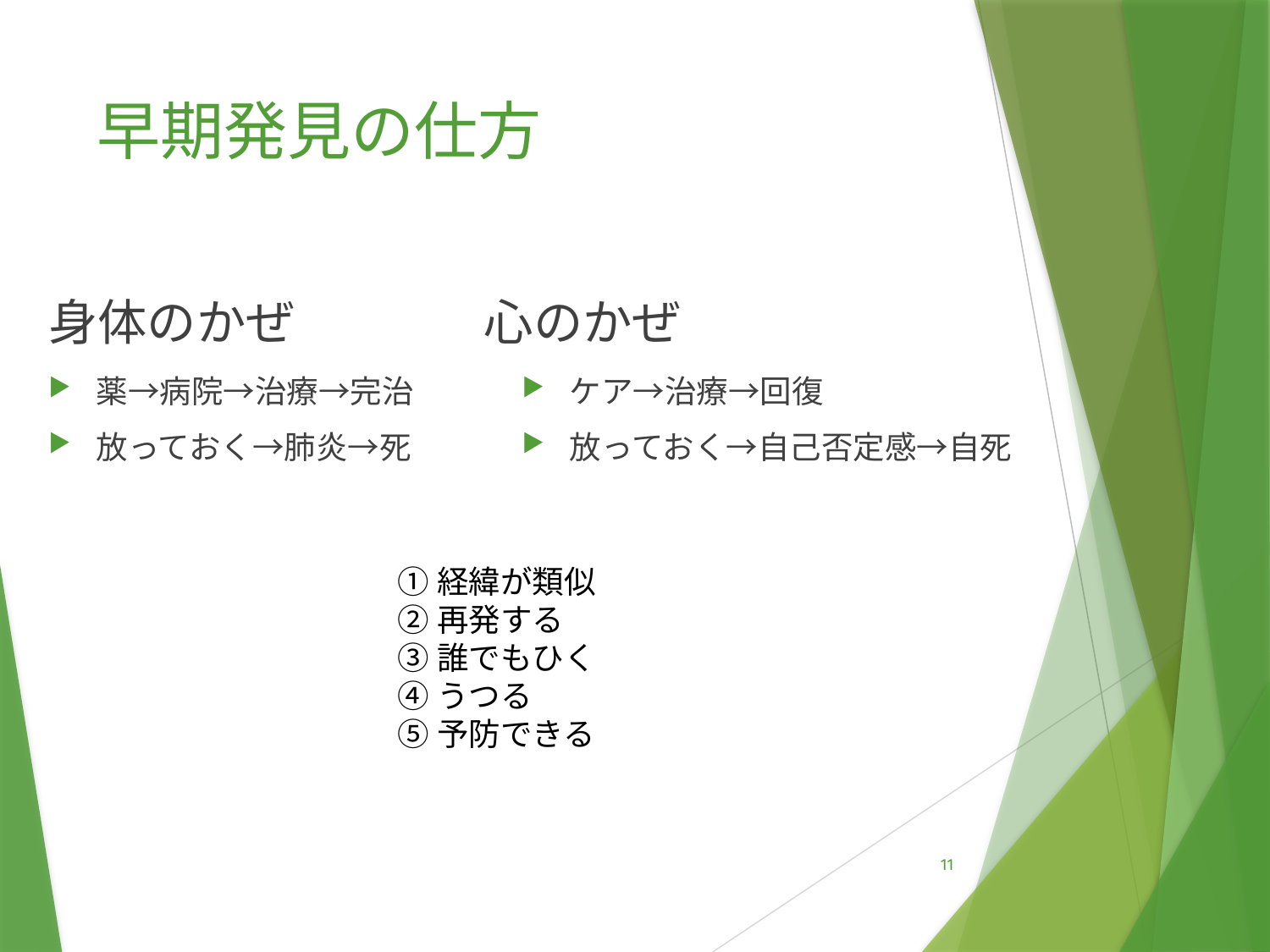

# 早期発見の仕方
身体のかぜ
心のかぜ
薬→病院→治療→完治
放っておく→肺炎→死
ケア→治療→回復
放っておく→自己否定感→自死
①経緯が類似
②再発する
③誰でもひく
④うつる
⑤予防できる
11